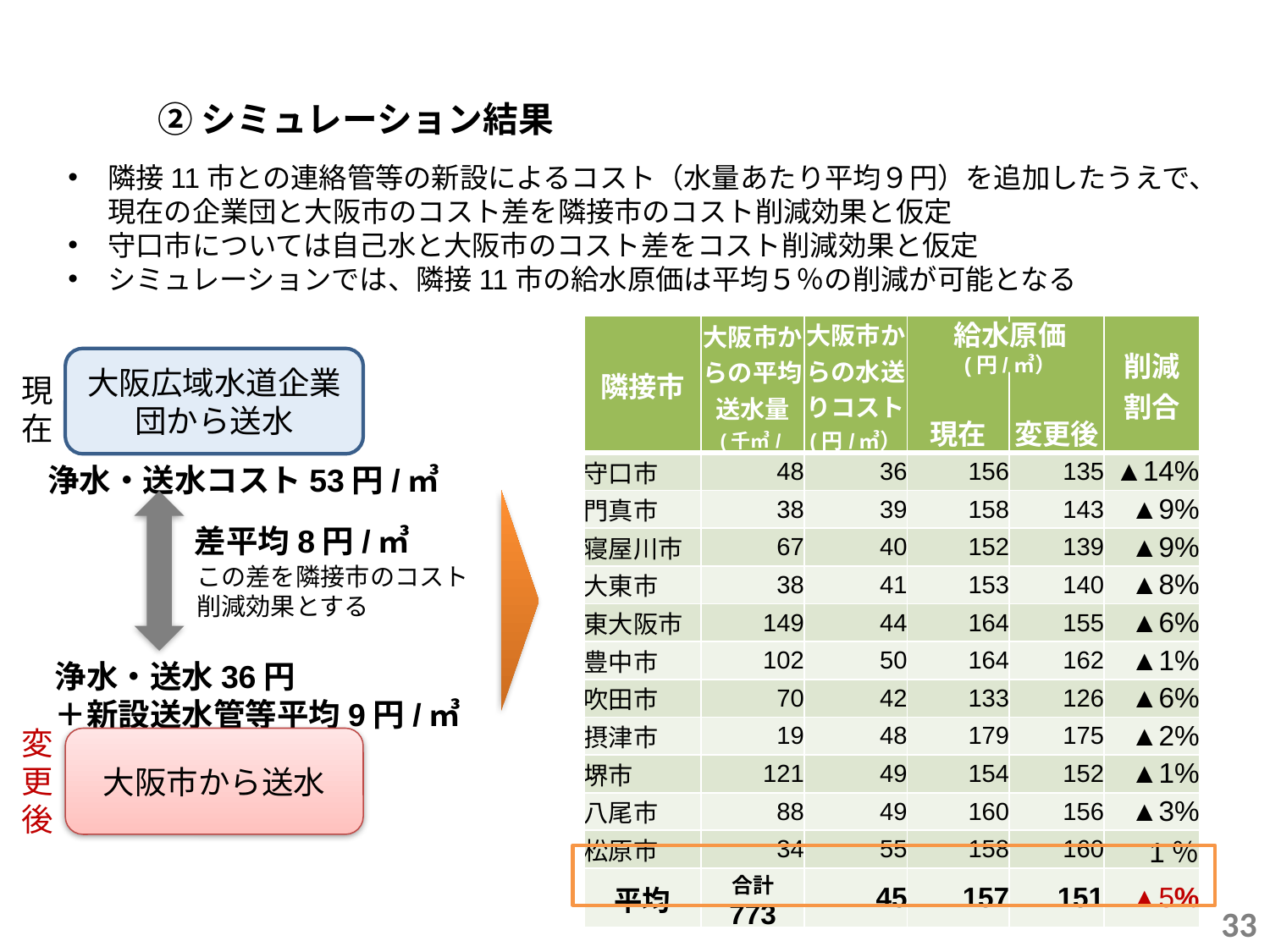

② シミュレーション結果
隣接11市との連絡管等の新設によるコスト（水量あたり平均９円）を追加したうえで、現在の企業団と大阪市のコスト差を隣接市のコスト削減効果と仮定
守口市については自己水と大阪市のコスト差をコスト削減効果と仮定
シミュレーションでは、隣接11市の給水原価は平均５％の削減が可能となる
| 隣接市 | 大阪市からの平均送水量 (千㎥/日） | 大阪市からの水送りコスト (円/㎥） | 現在 | 変更後 | 削減 割合 |
| --- | --- | --- | --- | --- | --- |
| 守口市 | 48 | 36 | 156 | 135 | ▲14% |
| 門真市 | 38 | 39 | 158 | 143 | ▲9% |
| 寝屋川市 | 67 | 40 | 152 | 139 | ▲9% |
| 大東市 | 38 | 41 | 153 | 140 | ▲8% |
| 東大阪市 | 149 | 44 | 164 | 155 | ▲6% |
| 豊中市 | 102 | 50 | 164 | 162 | ▲1% |
| 吹田市 | 70 | 42 | 133 | 126 | ▲6% |
| 摂津市 | 19 | 48 | 179 | 175 | ▲2% |
| 堺市 | 121 | 49 | 154 | 152 | ▲1% |
| 八尾市 | 88 | 49 | 160 | 156 | ▲3% |
| 松原市 | 34 | 55 | 158 | 160 | 1％ |
| 平均 | 合計 773 | 45 | 157 | 151 | ▲5% |
給水原価
(円/㎥）
大阪広域水道企業団から送水
現在
浄水・送水コスト53円/㎥

差平均8円/㎥
この差を隣接市のコスト
削減効果とする
浄水・送水36円
＋新設送水管等平均9円/㎥
変更後
大阪市から送水

33